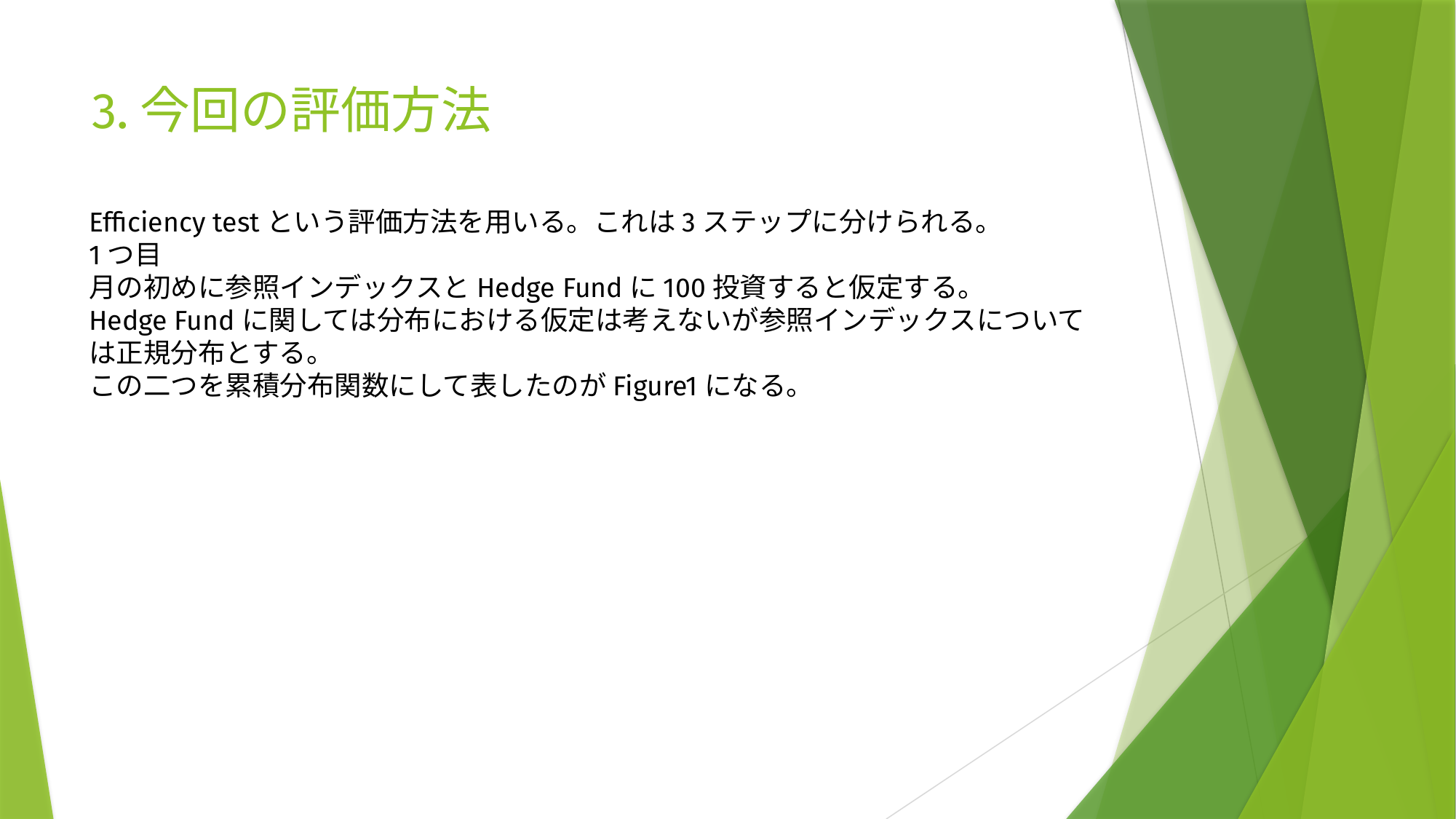

# 3.今回の評価方法
Efficiency testという評価方法を用いる。これは3ステップに分けられる。
1つ目
月の初めに参照インデックスとHedge Fundに100投資すると仮定する。
Hedge Fundに関しては分布における仮定は考えないが参照インデックスについては正規分布とする。
この二つを累積分布関数にして表したのがFigure1になる。